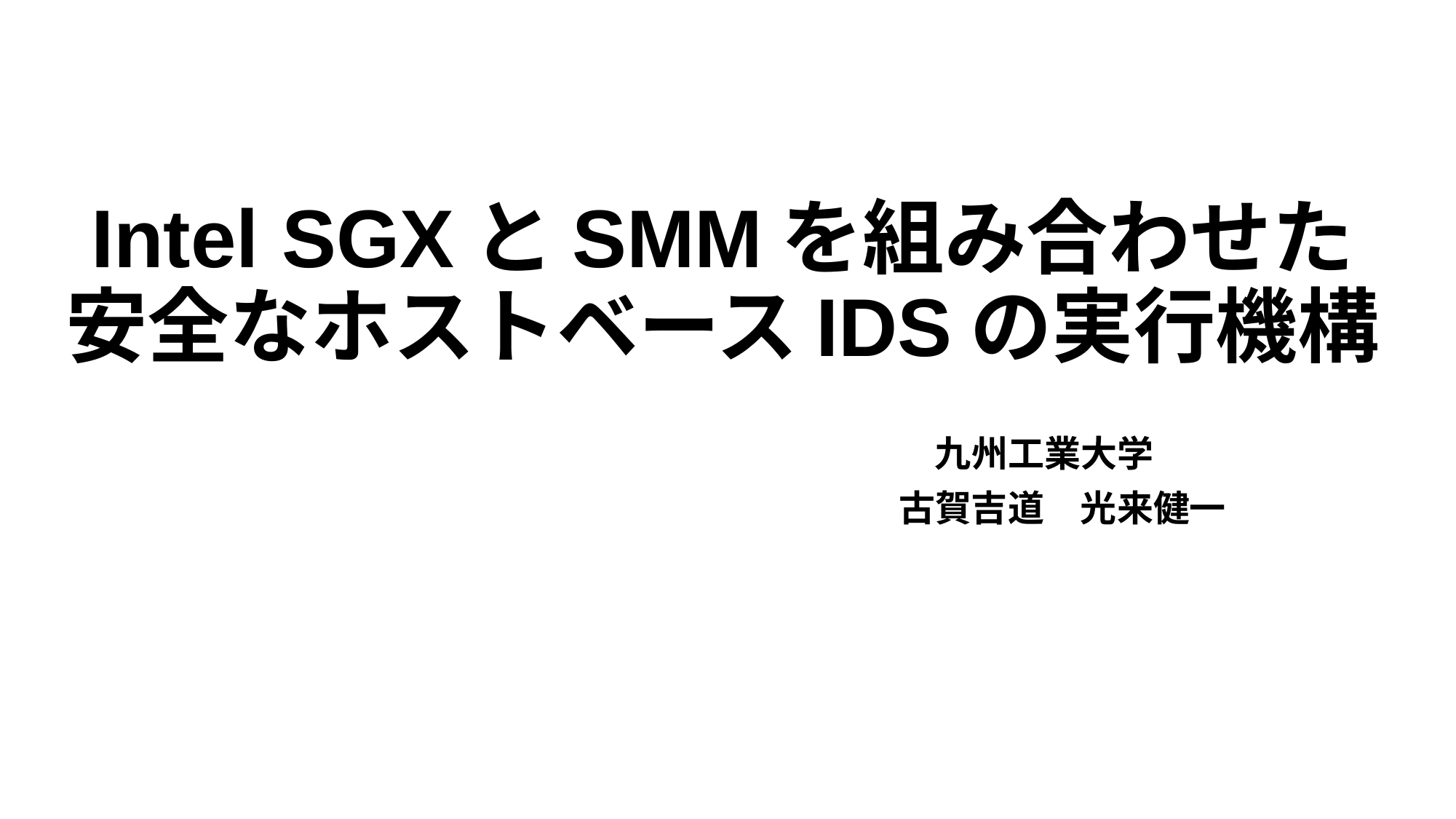

# Intel SGXとSMMを組み合わせた 安全なホストベースIDSの実行機構
九州工業大学
  古賀吉道　光来健一